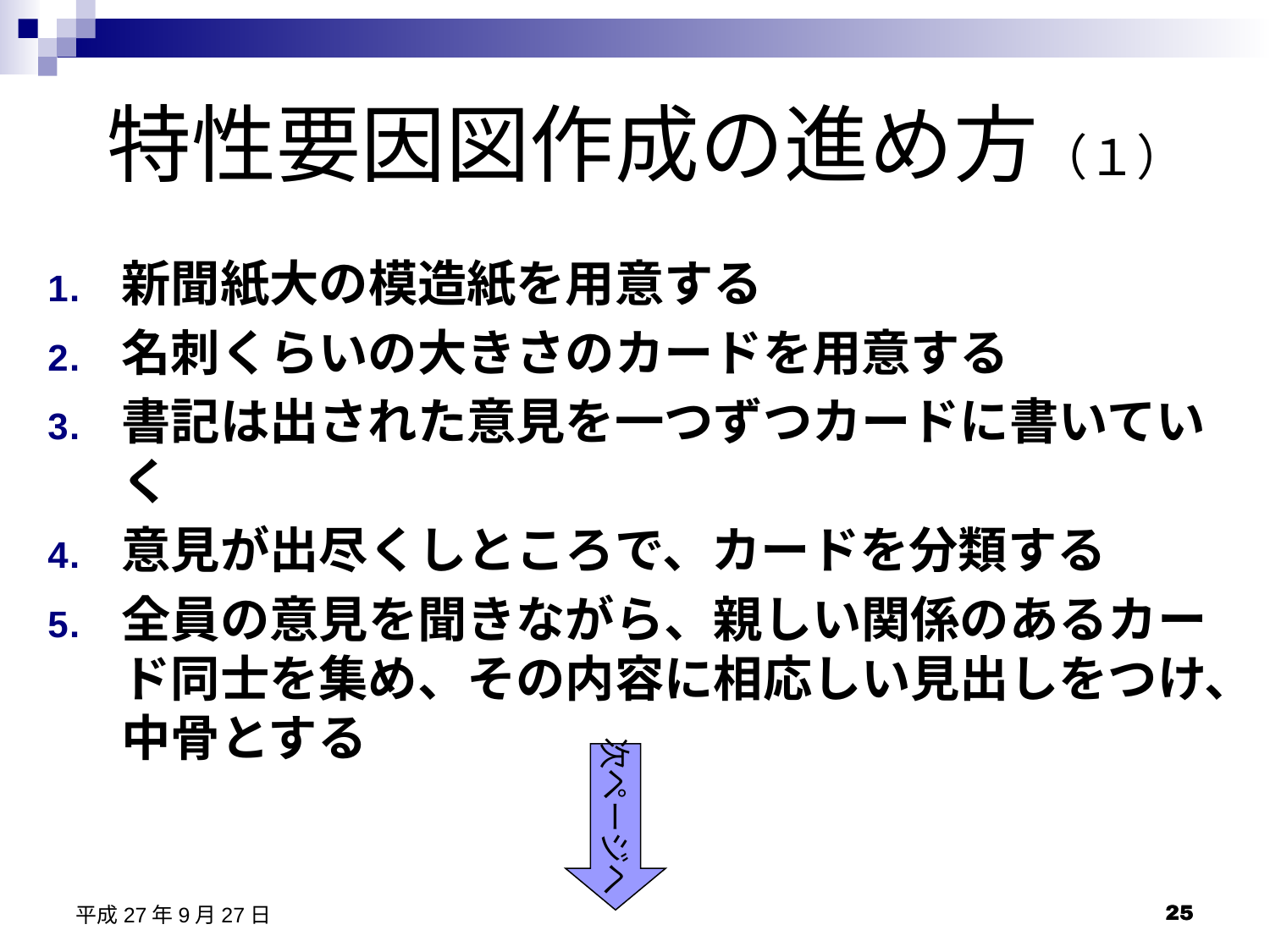

特性要因図作成の進め方（１）
新聞紙大の模造紙を用意する
名刺くらいの大きさのカードを用意する
書記は出された意見を一つずつカードに書いていく
意見が出尽くしところで、カードを分類する
全員の意見を聞きながら、親しい関係のあるカード同士を集め、その内容に相応しい見出しをつけ、中骨とする
次ページへ
平成27年9月27日
25
25